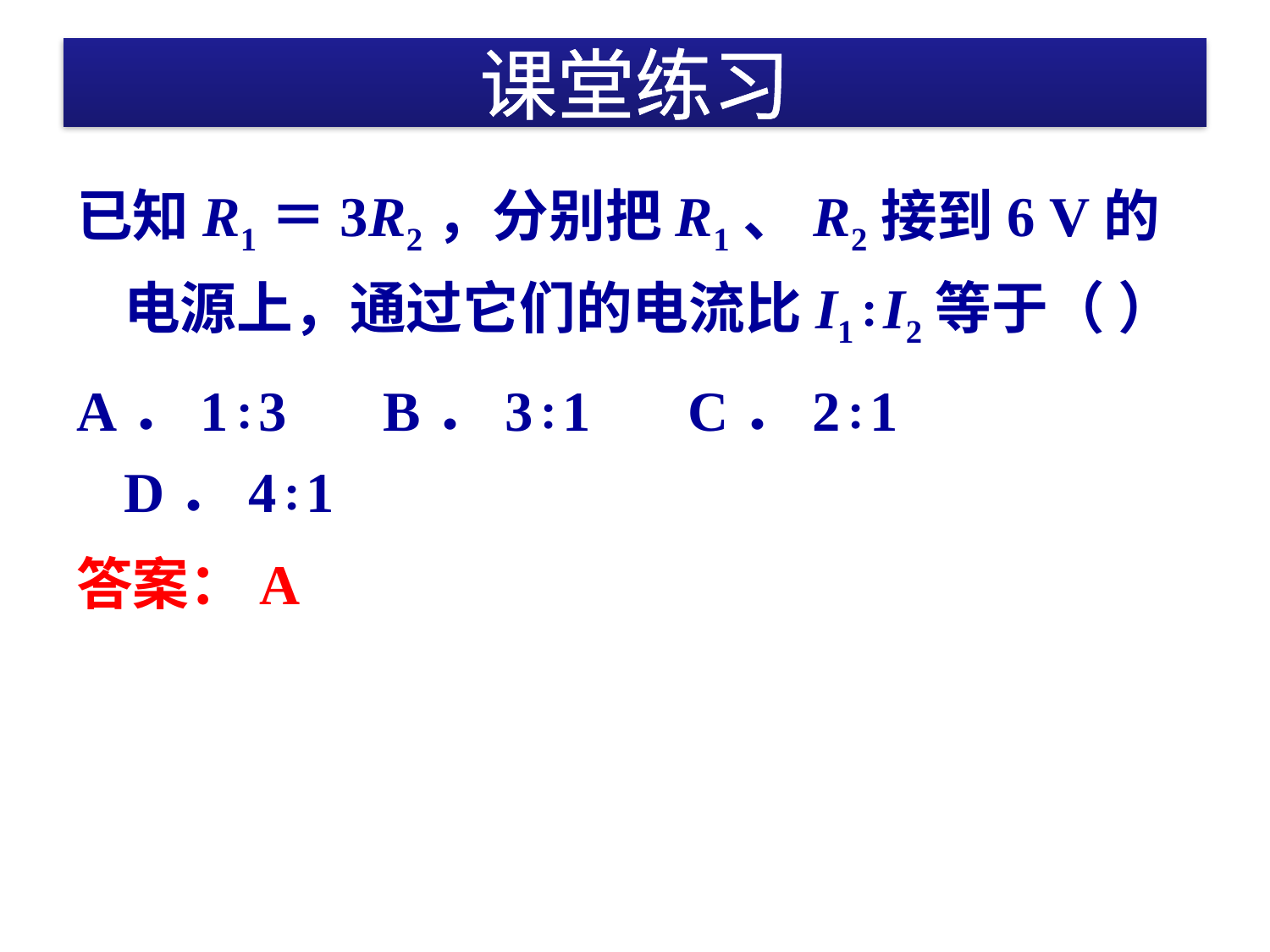

# 课堂练习
已知R1＝3R2，分别把R1、R2接到6 V的电源上，通过它们的电流比I1∶I2等于（ ）
A．1∶3　 B．3∶1　 C．2∶1　 D．4∶1
答案：A